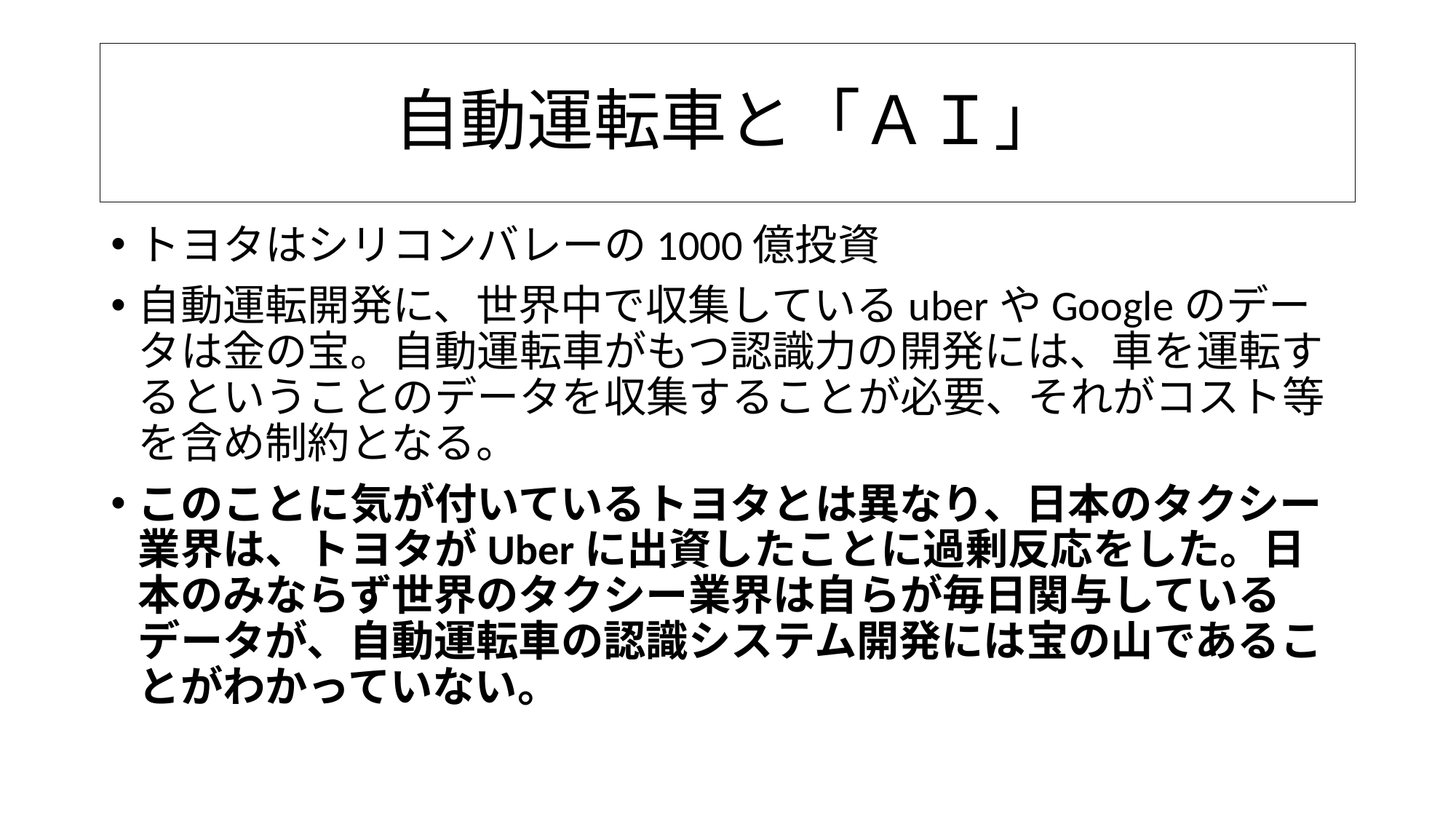

# 自動運転車と「ＡＩ」
トヨタはシリコンバレーの1000億投資
自動運転開発に、世界中で収集しているuberやGoogleのデータは金の宝。自動運転車がもつ認識力の開発には、車を運転するということのデータを収集することが必要、それがコスト等を含め制約となる。
このことに気が付いているトヨタとは異なり、日本のタクシー業界は、トヨタがUberに出資したことに過剰反応をした。日本のみならず世界のタクシー業界は自らが毎日関与しているデータが、自動運転車の認識システム開発には宝の山であることがわかっていない。